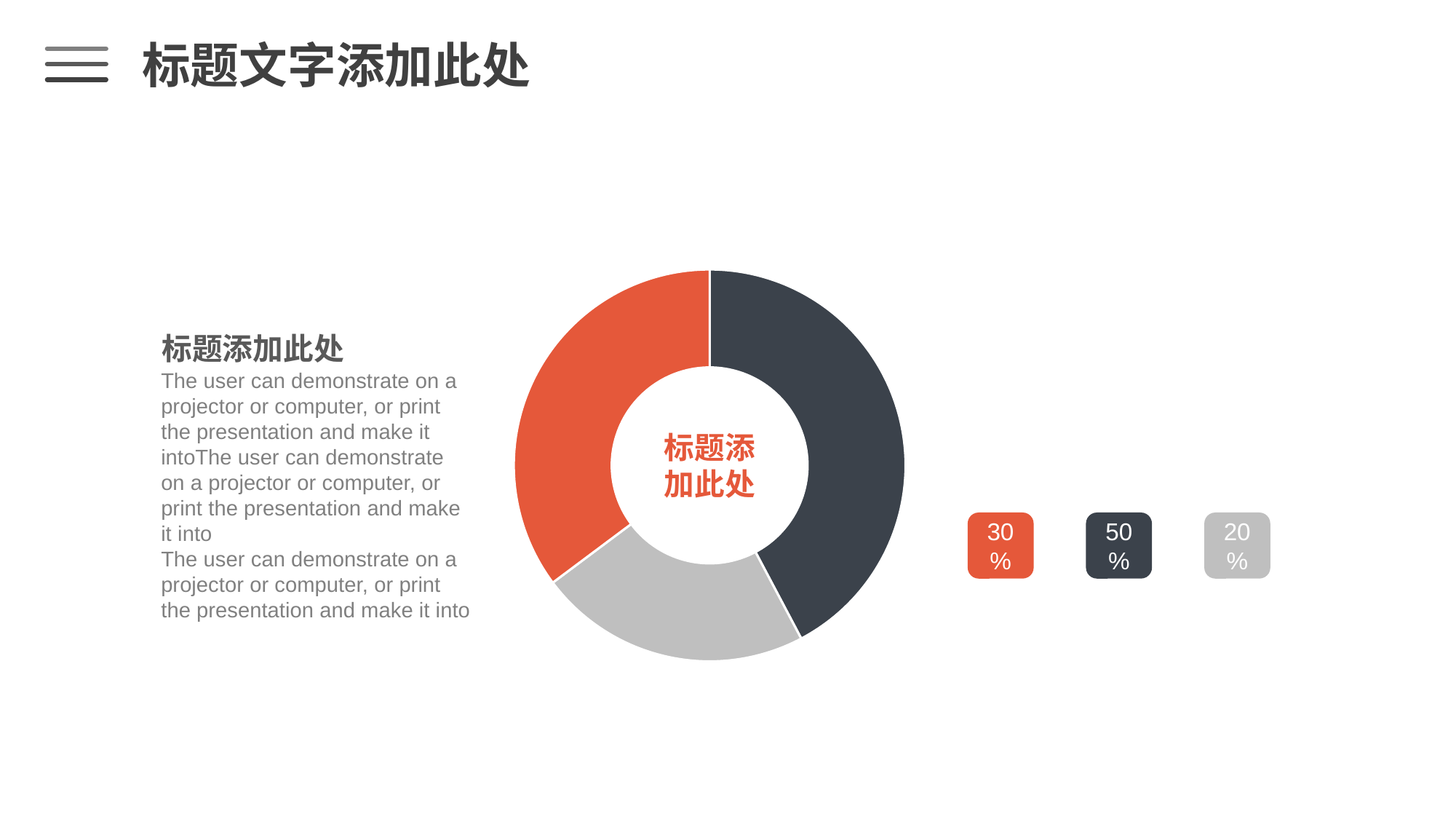

标题文字添加此处

### Chart

| Category |  |
|---|---|
标题添加此处
The user can demonstrate on a projector or computer, or print the presentation and make it intoThe user can demonstrate on a projector or computer, or print the presentation and make it into
The user can demonstrate on a projector or computer, or print the presentation and make it into
标题添
加此处
30%
50%
20%